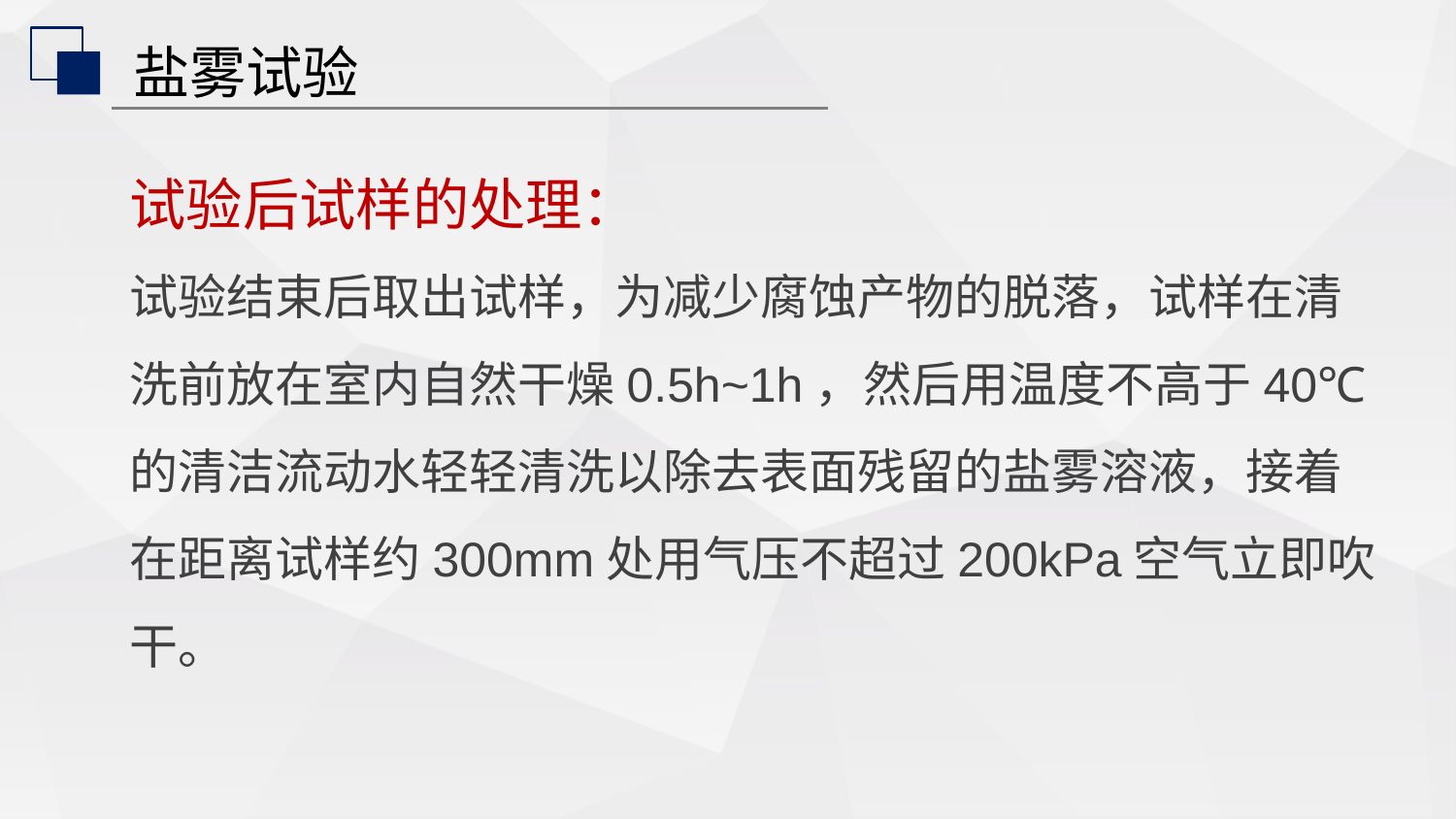

盐雾试验
试验后试样的处理：
试验结束后取出试样，为减少腐蚀产物的脱落，试样在清洗前放在室内自然干燥0.5h~1h，然后用温度不高于40℃的清洁流动水轻轻清洗以除去表面残留的盐雾溶液，接着在距离试样约300mm处用气压不超过200kPa空气立即吹干。